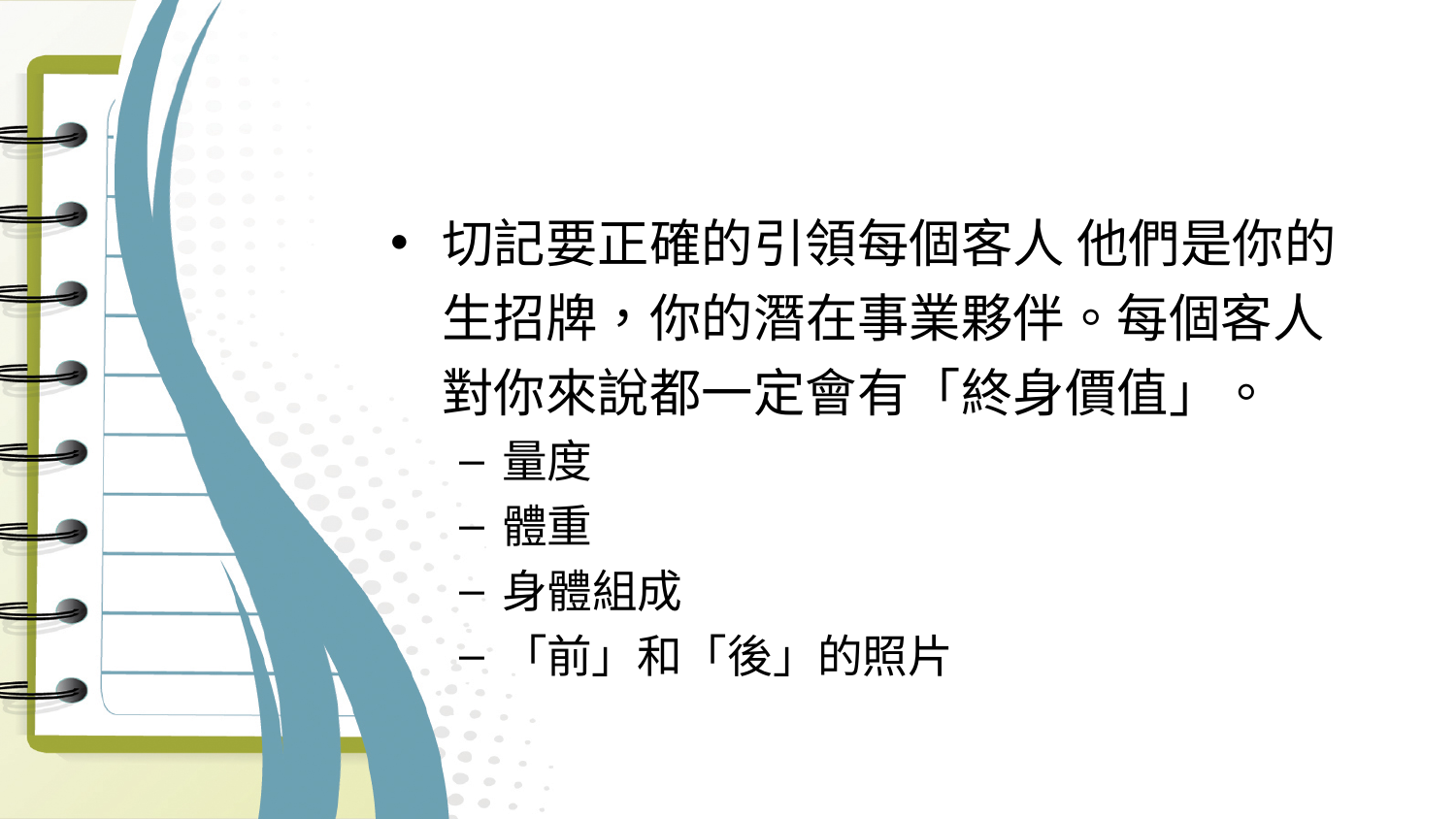

開始吧
切記要正確的引領每個客人 他們是你的生招牌，你的潛在事業夥伴。每個客人對你來說都一定會有「終身價值」。
量度
體重
身體組成
「前」和「後」的照片